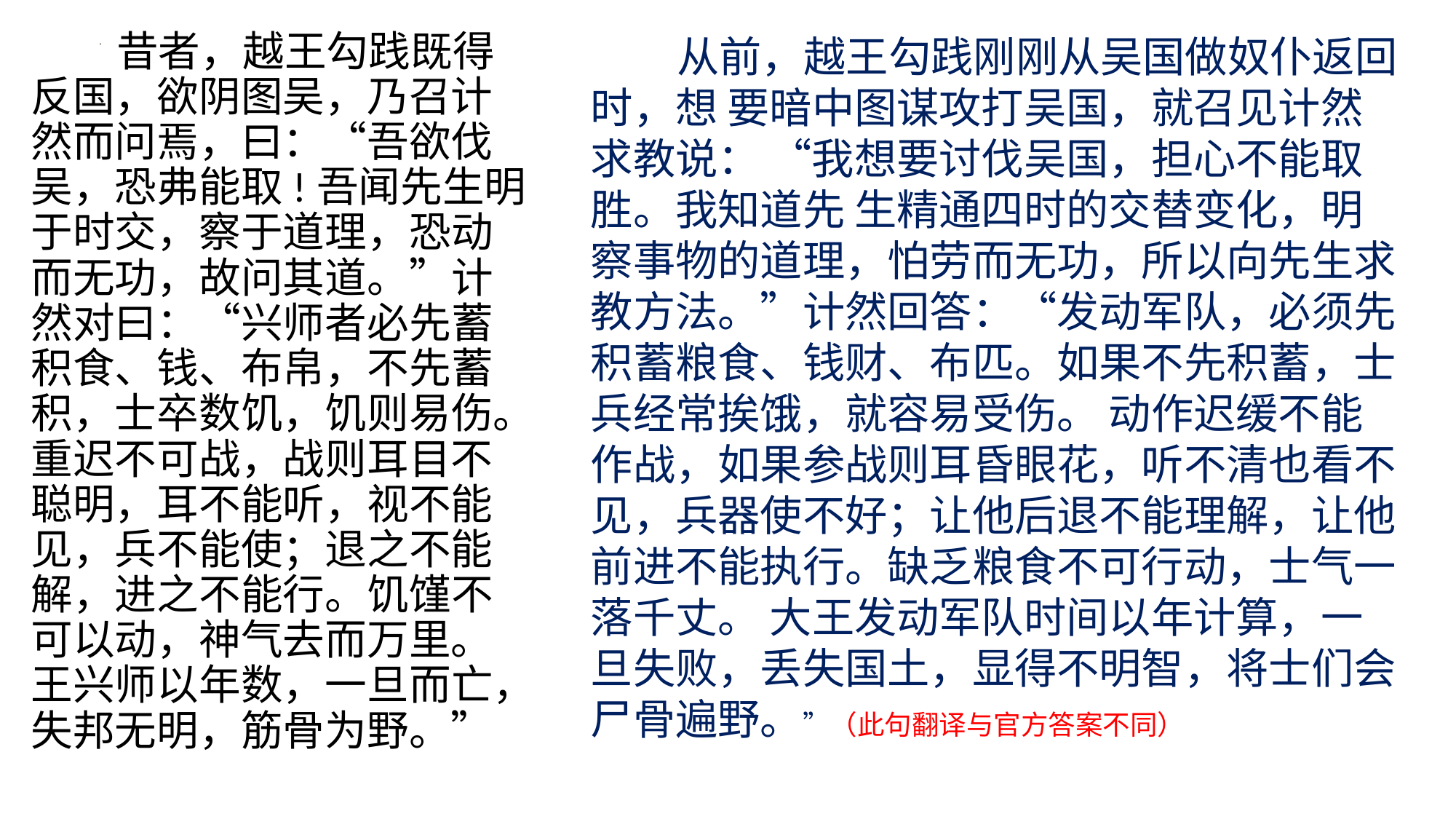

昔者，越王勾践既得反国，欲阴图吴，乃召计然而问焉，曰：“吾欲伐吴，恐弗能取!吾闻先生明于时交，察于道理，恐动而无功，故问其道。”计然对曰：“兴师者必先蓄积食、钱、布帛，不先蓄积，士卒数饥，饥则易伤。重迟不可战，战则耳目不聪明，耳不能听，视不能见，兵不能使；退之不能解，进之不能行。饥馑不可以动，神气去而万里。王兴师以年数，一旦而亡，失邦无明，筋骨为野。”
        从前，越王勾践刚刚从吴国做奴仆返回时，想 要暗中图谋攻打吴国，就召见计然求教说： “我想要讨伐吴国，担心不能取胜。我知道先 生精通四时的交替变化，明察事物的道理，怕劳而无功，所以向先生求教方法。”计然回答：“发动军队，必须先积蓄粮食、钱财、布匹。如果不先积蓄，士兵经常挨饿，就容易受伤。 动作迟缓不能作战，如果参战则耳昏眼花，听不清也看不见，兵器使不好；让他后退不能理解，让他前进不能执行。缺乏粮食不可行动，士气一落千丈。 大王发动军队时间以年计算，一旦失败，丢失国土，显得不明智，将士们会尸骨遍野。”（此句翻译与官方答案不同）